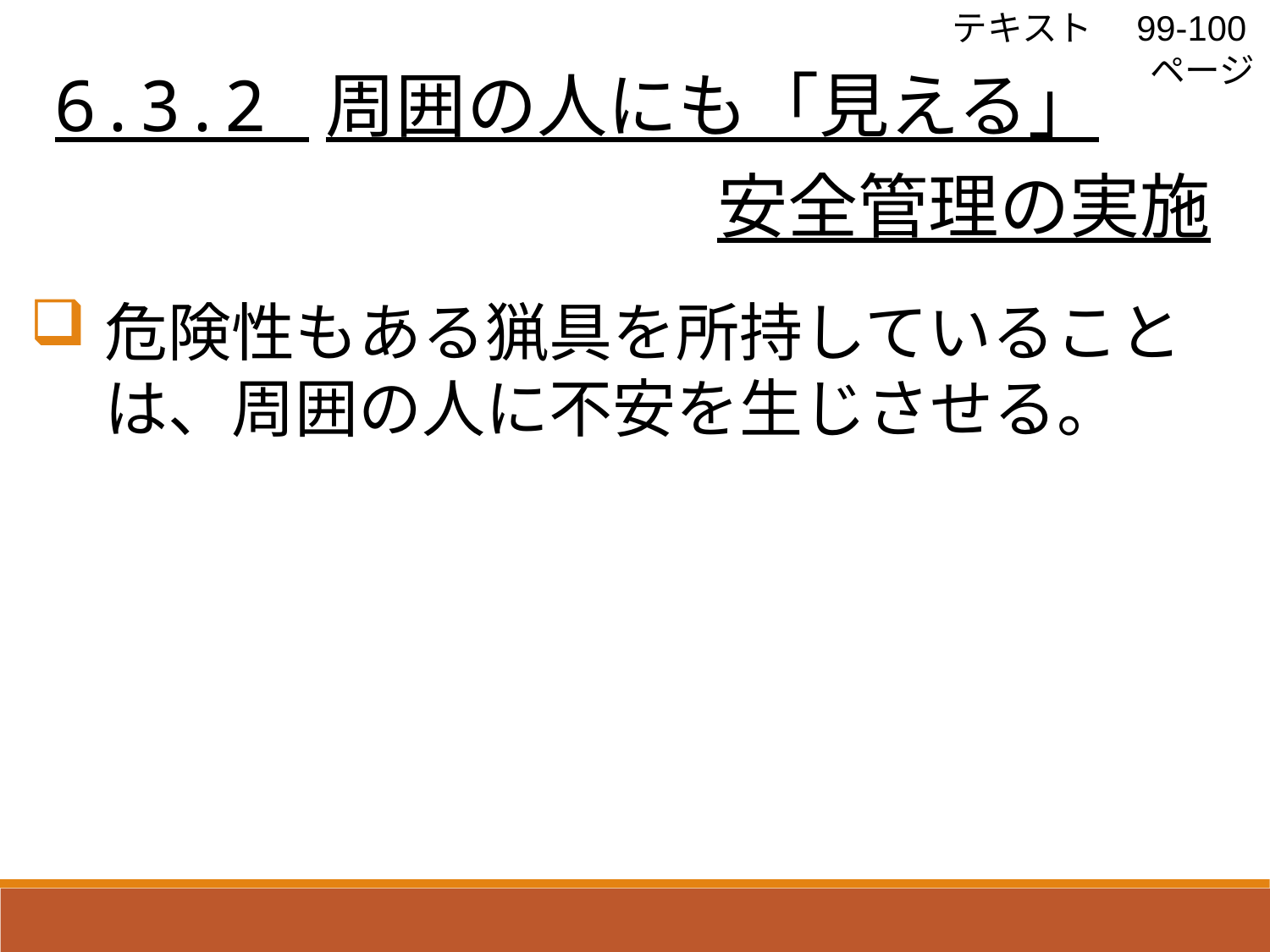

テキスト　99-100ページ
 6.3.2 周囲の人にも「見える」
　　　　　　　　　　安全管理の実施
危険性もある猟具を所持していることは、周囲の人に不安を生じさせる。